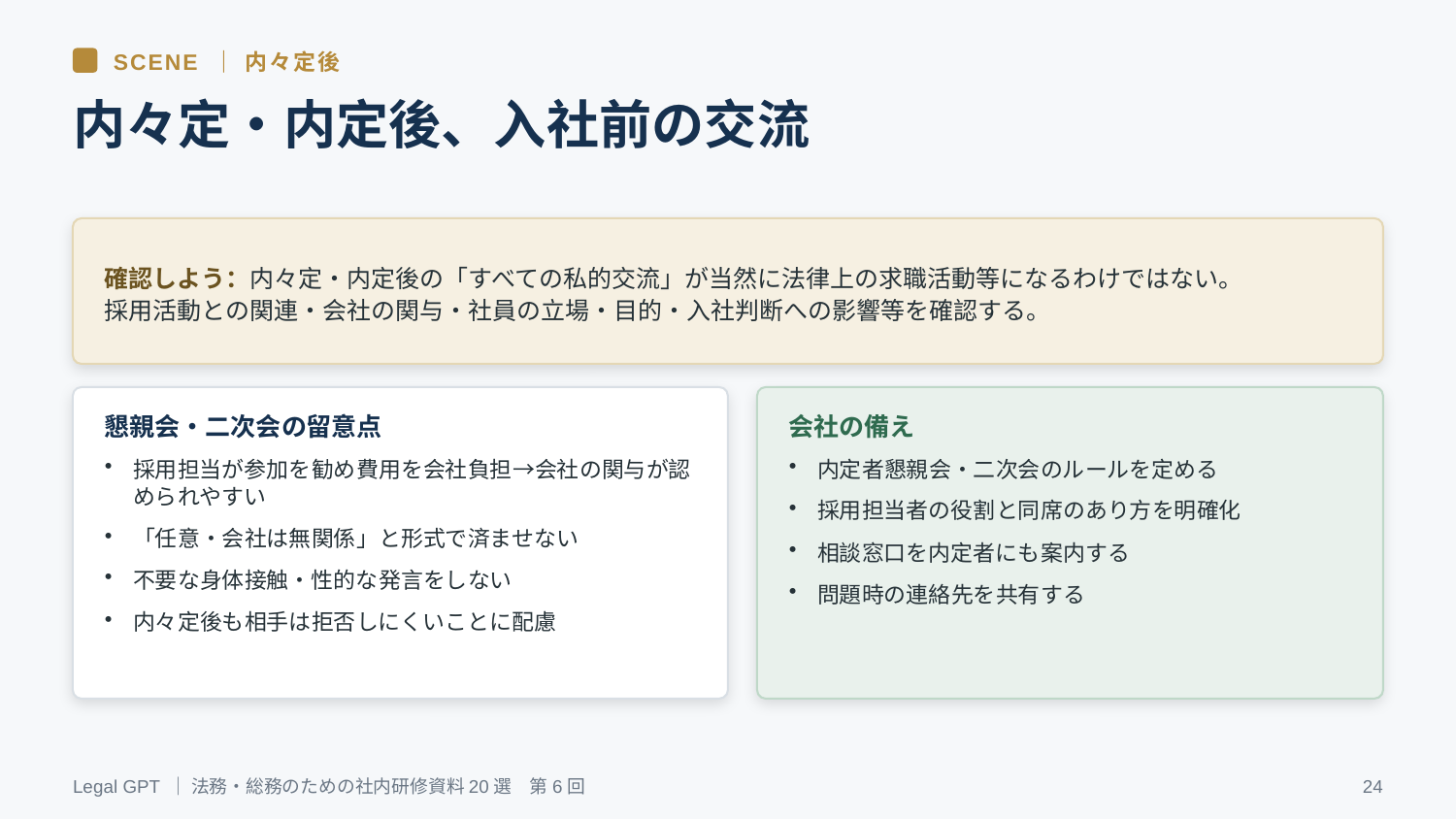

SCENE ｜ 内々定後

内々定・内定後、入社前の交流

確認しよう：内々定・内定後の「すべての私的交流」が当然に法律上の求職活動等になるわけではない。
採用活動との関連・会社の関与・社員の立場・目的・入社判断への影響等を確認する。

懇親会・二次会の留意点
会社の備え
採用担当が参加を勧め費用を会社負担→会社の関与が認められやすい
「任意・会社は無関係」と形式で済ませない
不要な身体接触・性的な発言をしない
内々定後も相手は拒否しにくいことに配慮
内定者懇親会・二次会のルールを定める
採用担当者の役割と同席のあり方を明確化
相談窓口を内定者にも案内する
問題時の連絡先を共有する
Legal GPT ｜ 法務・総務のための社内研修資料20選　第6回
24